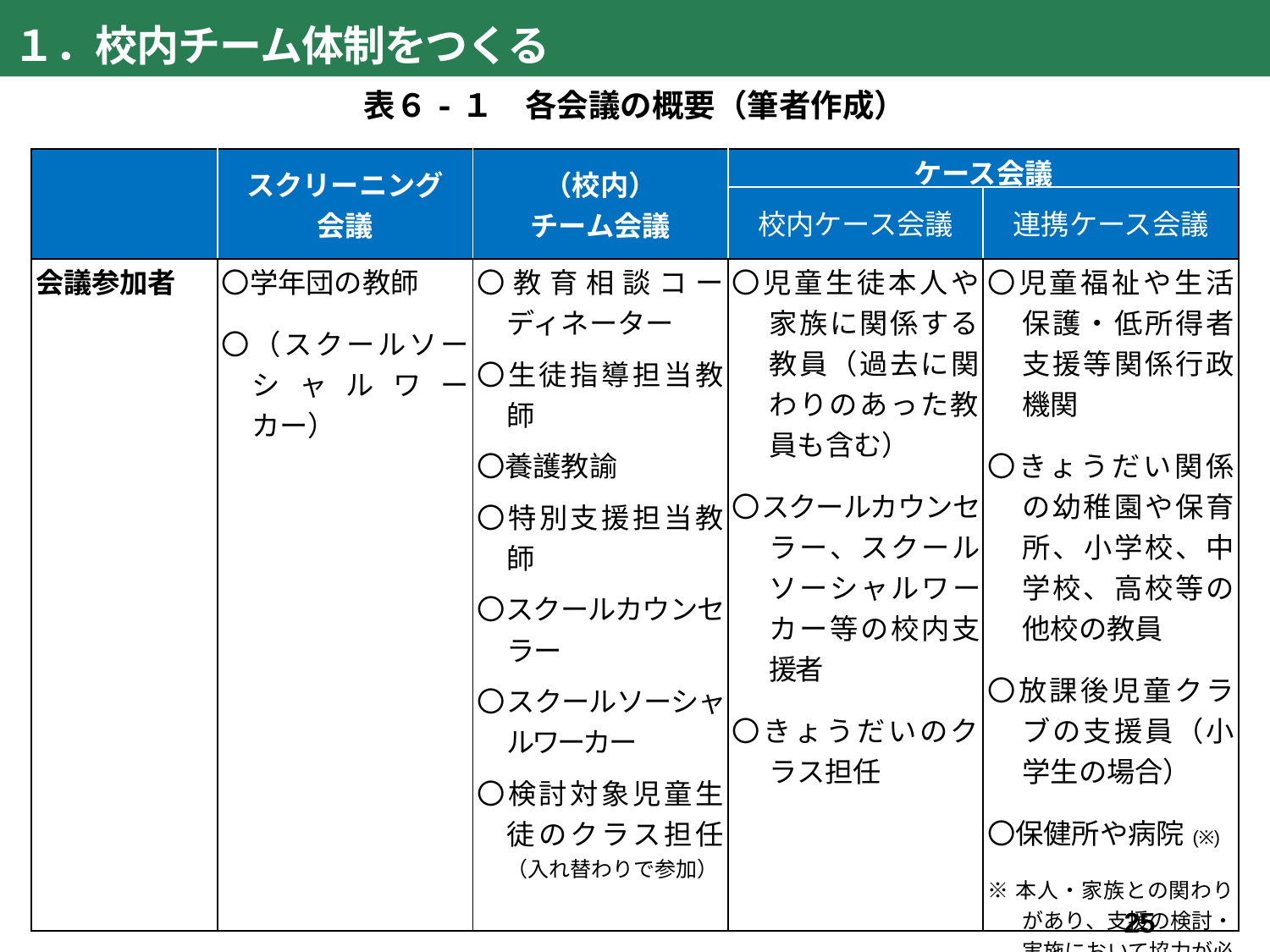

１．校内チーム体制をつくる
表６-１　各会議の概要（筆者作成）
|  | スクリーニング 会議 | （校内） チーム会議 | ケース会議 |  |
| --- | --- | --- | --- | --- |
|  |  |  | 校内ケース会議 | 連携ケース会議 |
| 会議参加者 | 〇学年団の教師 〇（スクールソーシャルワーカー） | 〇教育相談コーディネーター 〇生徒指導担当教師 〇養護教諭 〇特別支援担当教師 〇スクールカウンセラー 〇スクールソーシャルワーカー 〇検討対象児童生徒のクラス担任（入れ替わりで参加） | 〇児童生徒本人や家族に関係する教員（過去に関わりのあった教員も含む） 〇スクールカウンセラー、スクールソーシャルワーカー等の校内支援者 〇きょうだいのクラス担任 | 〇児童福祉や生活保護・低所得者支援等関係行政機関 〇きょうだい関係の幼稚園や保育所、小学校、中学校、高校等の他校の教員 〇放課後児童クラブの支援員（小学生の場合） 〇保健所や病院(※) ※本人・家族との関わりがあり、支援の検討・実施において協力が必要な場合 |
25
25